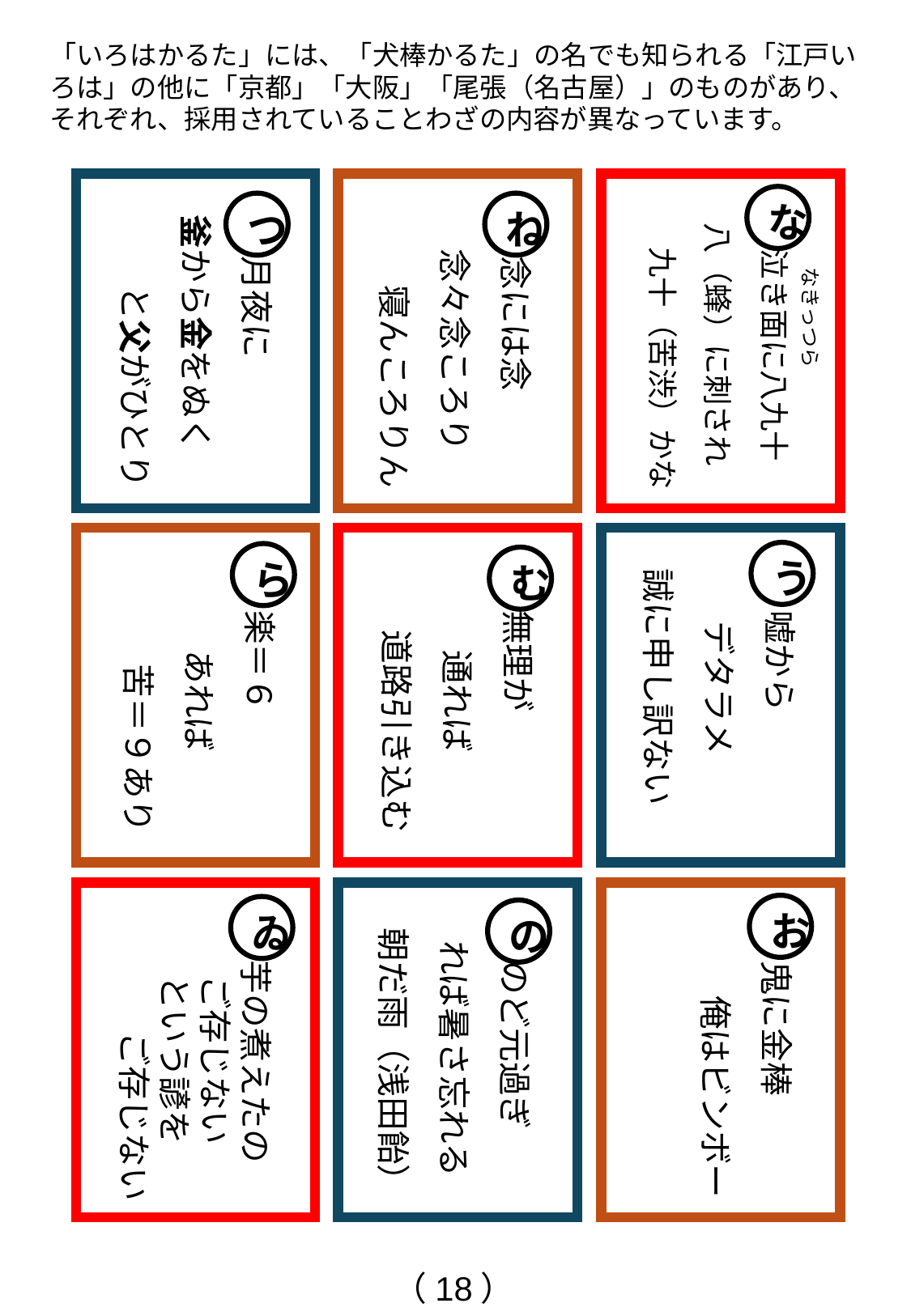

「いろはかるた」には、「犬棒かるた」の名でも知られる「江戸いろは」の他に「京都」「大阪」「尾張（名古屋）」のものがあり、それぞれ、採用されていることわざの内容が異なっています。

な
つ
ね
　 泣き面に八九十
八（蜂）に刺され
九十（苦渋）かな
　 月夜に
釜から金をぬく
と父がひとり
　 念には念
　念々念ころり
寝んころりん
なきっつら

う
ら
む
　 無理が
通れば
道路引き込む
　 楽＝６
あれば
苦＝９あり
　 嘘から
デタラメ
誠に申し訳ない

お
ゐ
の
　 のど元過ぎ
れば暑さ忘れる
朝だ雨（浅田飴）
　 鬼に金棒
俺はビンボー

　 芋の煮えたの
ご存じない
という諺を
ご存じない
（18）